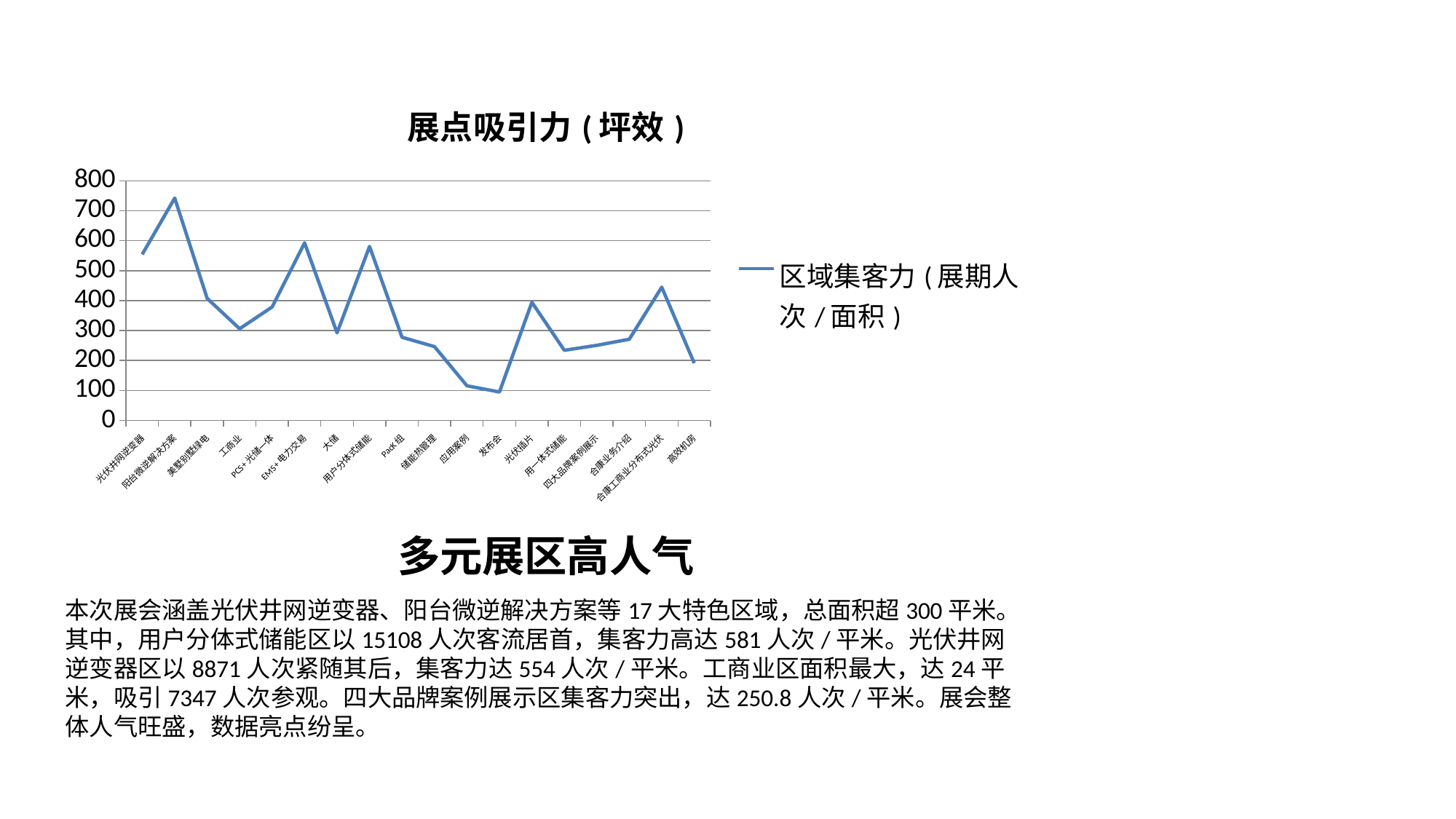

### Chart: 展点吸引力(坪效)

| Category | 区域集客力(展期人次/面积) |
|---|---|
| 光伏井网逆变器 | 554.4375 |
| 阳台微逆解决方案 | 742.5 |
| 美墅别墅绿电 | 407.44444444444446 |
| 工商业 | 306.125 |
| PCS+光储一体 | 378.8333333333333 |
| EMS+电力交易 | 593.0 |
| 大储 | 292.3888888888889 |
| 用户分体式储能 | 581.0769230769231 |
| PacK组 | 277.7 |
| 储能热管理 | 246.5625 |
| 应用案例 | 115.82142857142857 |
| 发布会 | 94.94285714285714 |
| 光伏插片 | 394.5 |
| 用一体式储能 | 234.16 |
| 四大品牌案例展示 | 250.8 |
| 合康业务介绍 | 271.1 |
| 合康工商业分布式光伏 | 445.0 |
| 高效机房 | 191.2 |
多元展区高人气
本次展会涵盖光伏井网逆变器、阳台微逆解决方案等17大特色区域，总面积超300平米。其中，用户分体式储能区以15108人次客流居首，集客力高达581人次/平米。光伏井网逆变器区以8871人次紧随其后，集客力达554人次/平米。工商业区面积最大，达24平米，吸引7347人次参观。四大品牌案例展示区集客力突出，达250.8人次/平米。展会整体人气旺盛，数据亮点纷呈。